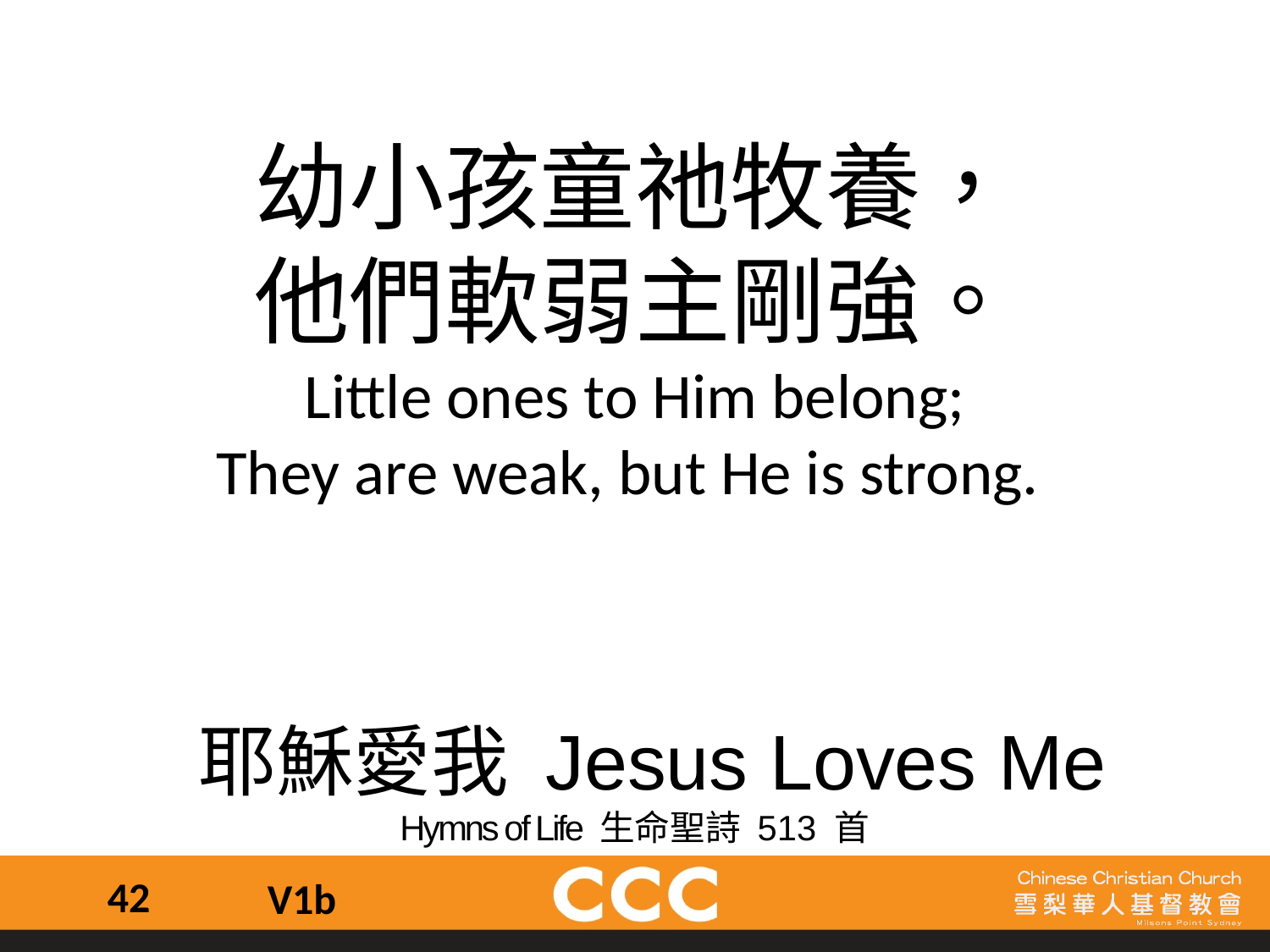

幼小孩童祂牧養，
他們軟弱主剛強。
Little ones to Him belong;
They are weak, but He is strong.
 耶穌愛我 Jesus Loves Me
Hymns of Life 生命聖詩 513 首
42
V1b